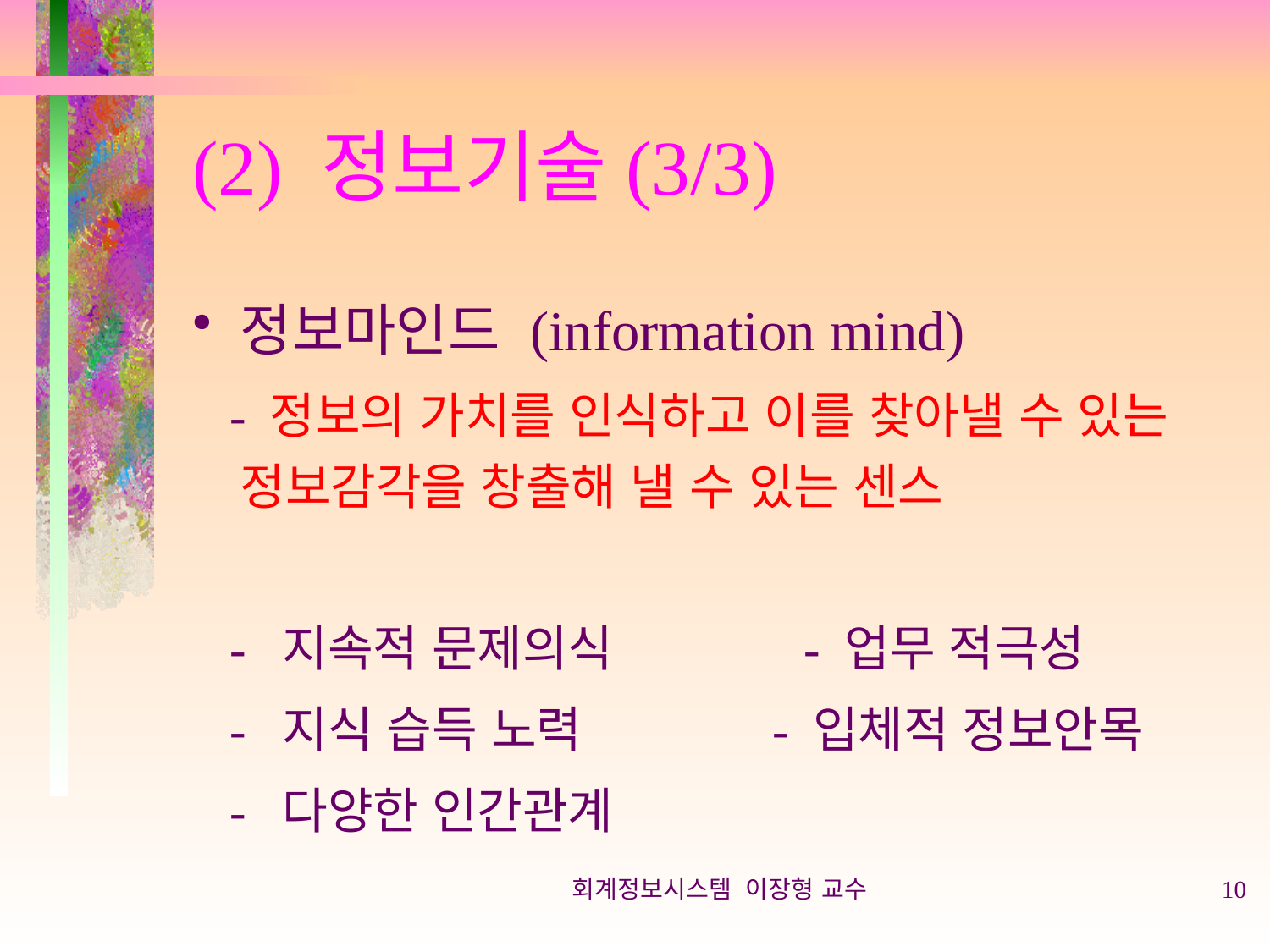

# (2) 정보기술(3/3)
정보마인드 (information mind)
   - 정보의 가치를 인식하고 이를 찾아낼 수 있는 정보감각을 창출해 낼 수 있는 센스

   -  지속적 문제의식             - 업무 적극성
   -  지식 습득 노력             - 입체적 정보안목
   -  다양한 인간관계
회계정보시스템  이장형 교수
10